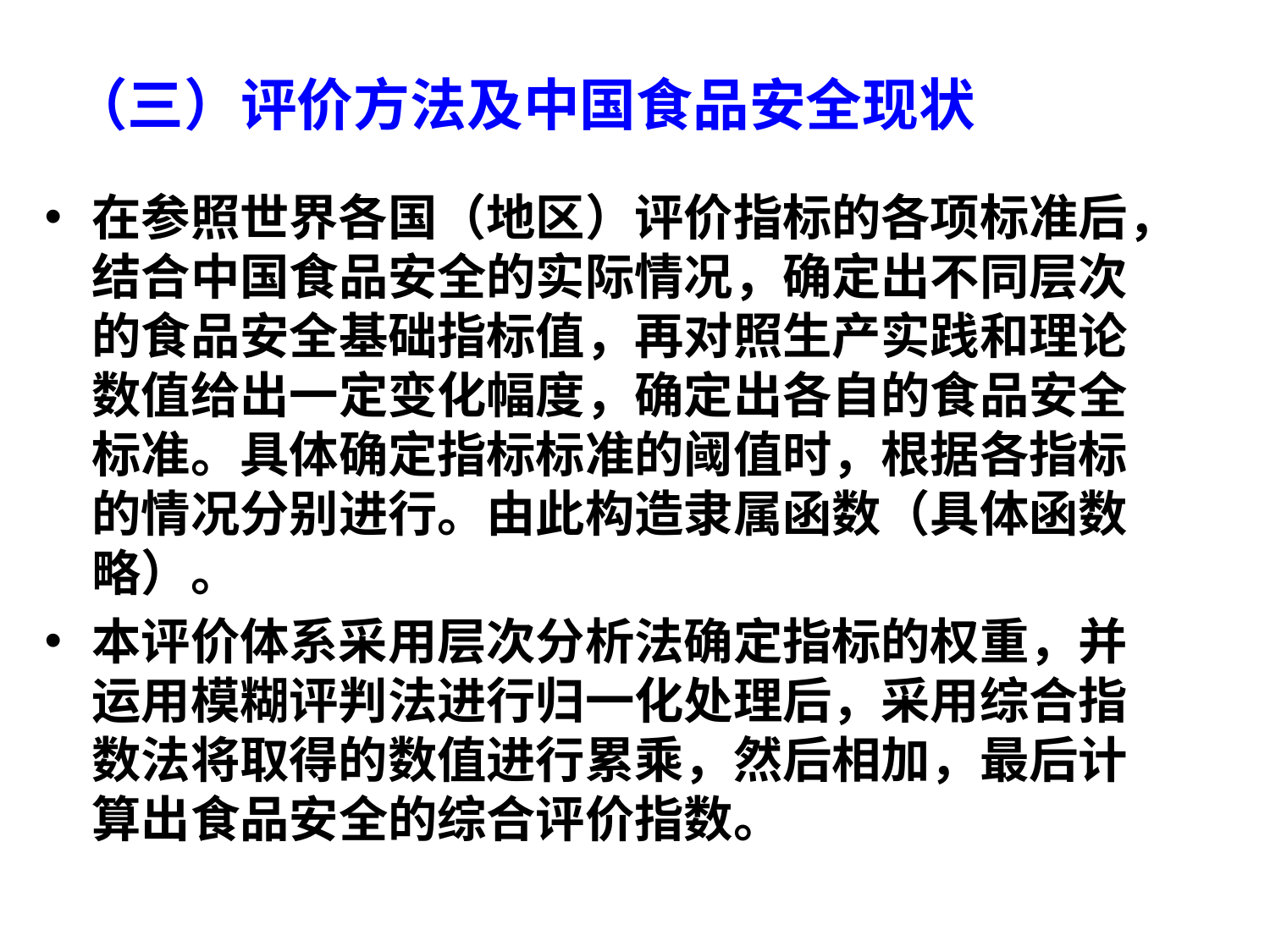

（三）评价方法及中国食品安全现状
在参照世界各国（地区）评价指标的各项标准后，结合中国食品安全的实际情况，确定出不同层次的食品安全基础指标值，再对照生产实践和理论数值给出一定变化幅度，确定出各自的食品安全标准。具体确定指标标准的阈值时，根据各指标的情况分别进行。由此构造隶属函数（具体函数略）。
本评价体系采用层次分析法确定指标的权重，并运用模糊评判法进行归一化处理后，采用综合指数法将取得的数值进行累乘，然后相加，最后计算出食品安全的综合评价指数。